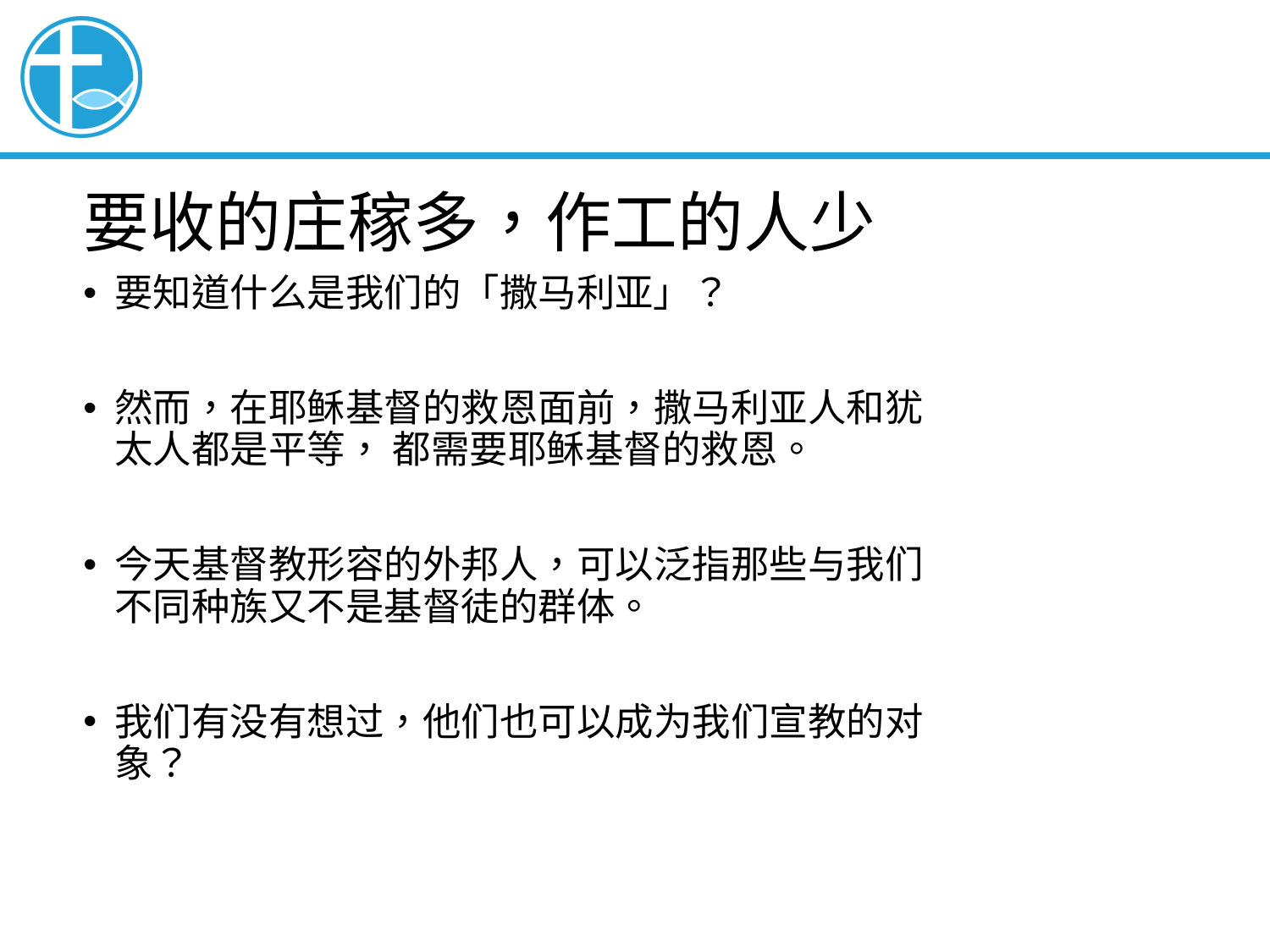

# 要收的庄稼多，作工的人少
要知道什么是我们的「撒马利亚」？

然而，在耶稣基督的救恩面前，撒马利亚人和犹太人都是平等， 都需要耶稣基督的救恩。

今天基督教形容的外邦人，可以泛指那些与我们不同种族又不是基督徒的群体。

我们有没有想过，他们也可以成为我们宣教的对象？